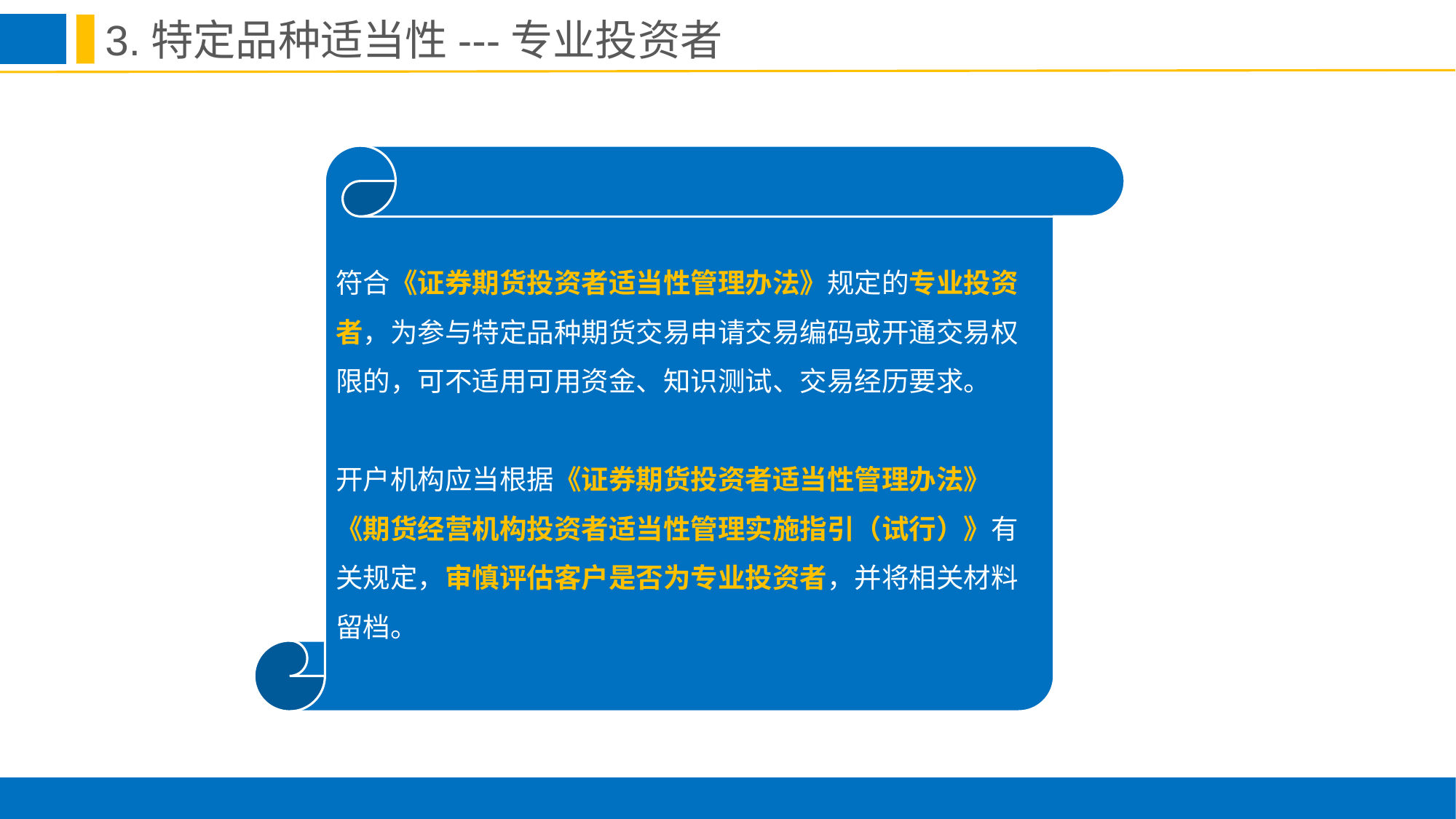

3.特定品种适当性---专业投资者

符合《证券期货投资者适当性管理办法》规定的专业投资者，为参与特定品种期货交易申请交易编码或开通交易权限的，可不适用可用资金、知识测试、交易经历要求。

开户机构应当根据《证券期货投资者适当性管理办法》《期货经营机构投资者适当性管理实施指引（试行）》有关规定，审慎评估客户是否为专业投资者，并将相关材料留档。